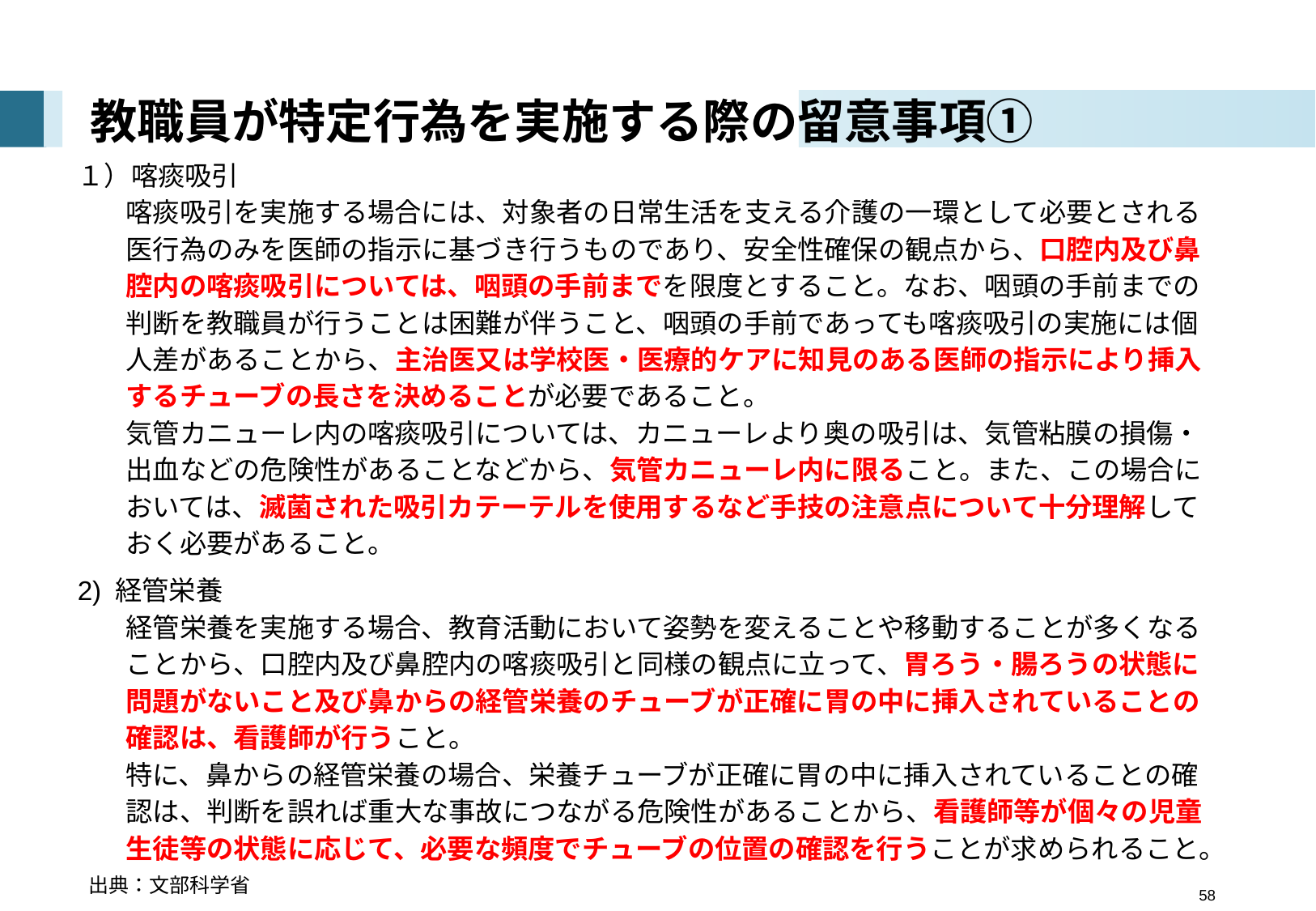

# 教職員が特定行為を実施する際の留意事項①
１）喀痰吸引
喀痰吸引を実施する場合には、対象者の日常生活を支える介護の一環として必要とされる医行為のみを医師の指示に基づき行うものであり、安全性確保の観点から、口腔内及び鼻腔内の喀痰吸引については、咽頭の手前までを限度とすること。なお、咽頭の手前までの判断を教職員が行うことは困難が伴うこと、咽頭の手前であっても喀痰吸引の実施には個人差があることから、主治医又は学校医・医療的ケアに知見のある医師の指示により挿入するチューブの長さを決めることが必要であること。
気管カニューレ内の喀痰吸引については、カニューレより奥の吸引は、気管粘膜の損傷・出血などの危険性があることなどから、気管カニューレ内に限ること。また、この場合においては、滅菌された吸引カテーテルを使用するなど手技の注意点について十分理解しておく必要があること。
2) 経管栄養
経管栄養を実施する場合、教育活動において姿勢を変えることや移動することが多くなることから、口腔内及び鼻腔内の喀痰吸引と同様の観点に立って、胃ろう・腸ろうの状態に問題がないこと及び鼻からの経管栄養のチューブが正確に胃の中に挿入されていることの確認は、看護師が行うこと。
特に、鼻からの経管栄養の場合、栄養チューブが正確に胃の中に挿入されていることの確認は、判断を誤れば重大な事故につながる危険性があることから、看護師等が個々の児童生徒等の状態に応じて、必要な頻度でチューブの位置の確認を行うことが求められること。
出典：文部科学省
　　　　　　　　　　　　　　　　 58